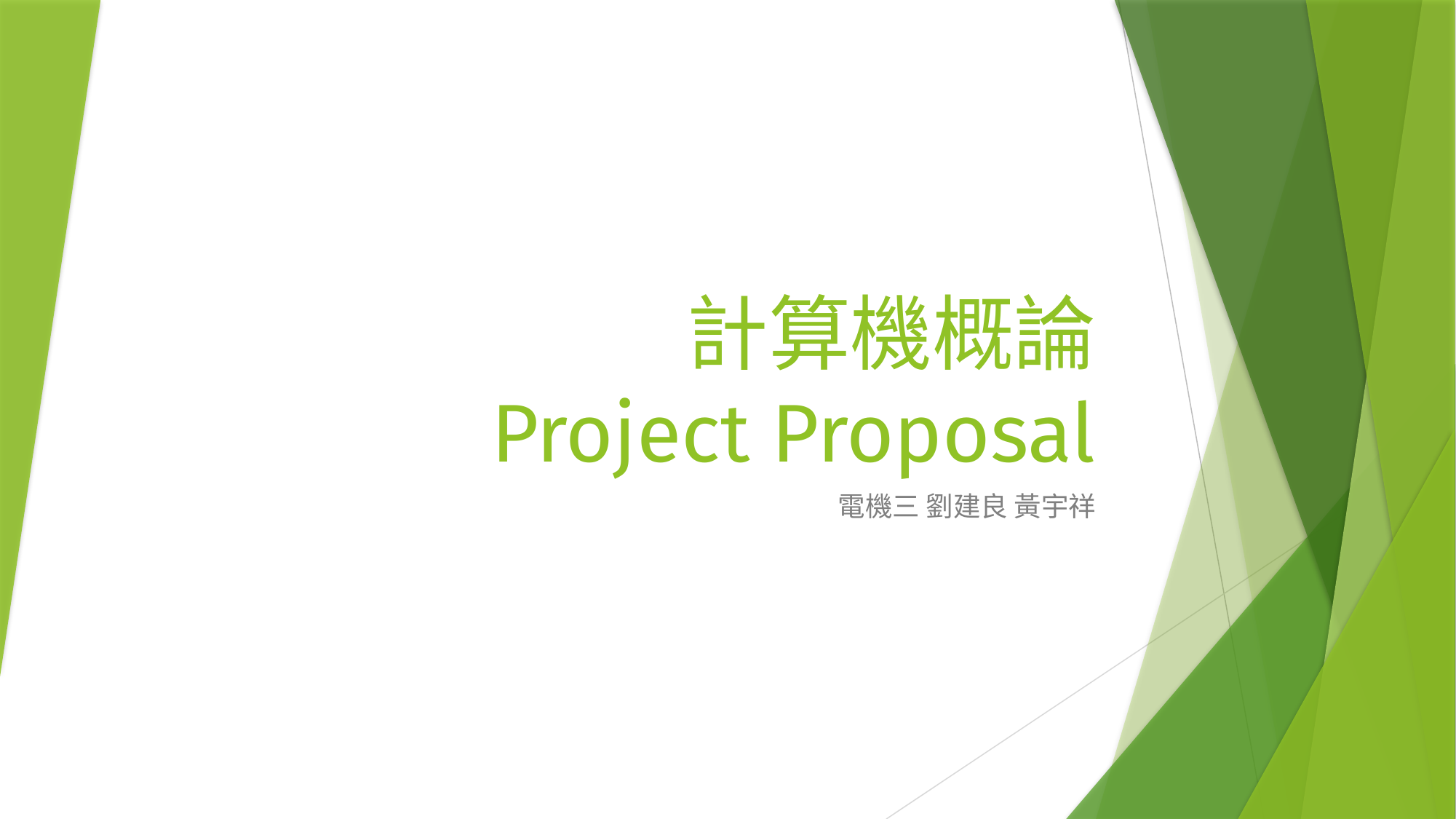

# 計算機概論 Project Proposal
電機三 劉建良 黃宇祥